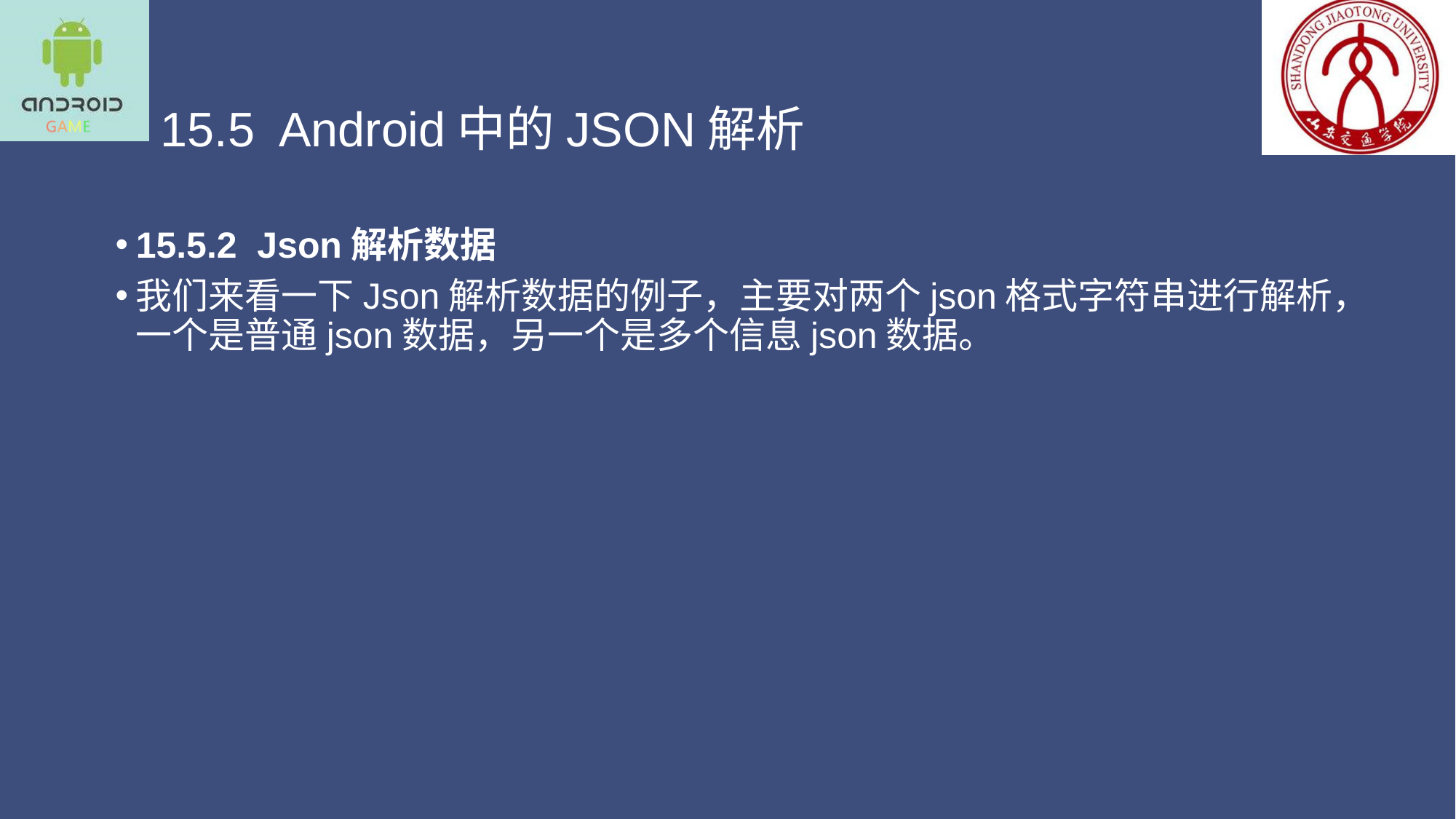

# 15.5  Android中的JSON解析
15.5.2  Json解析数据
我们来看一下Json解析数据的例子，主要对两个json格式字符串进行解析，一个是普通json数据，另一个是多个信息json数据。